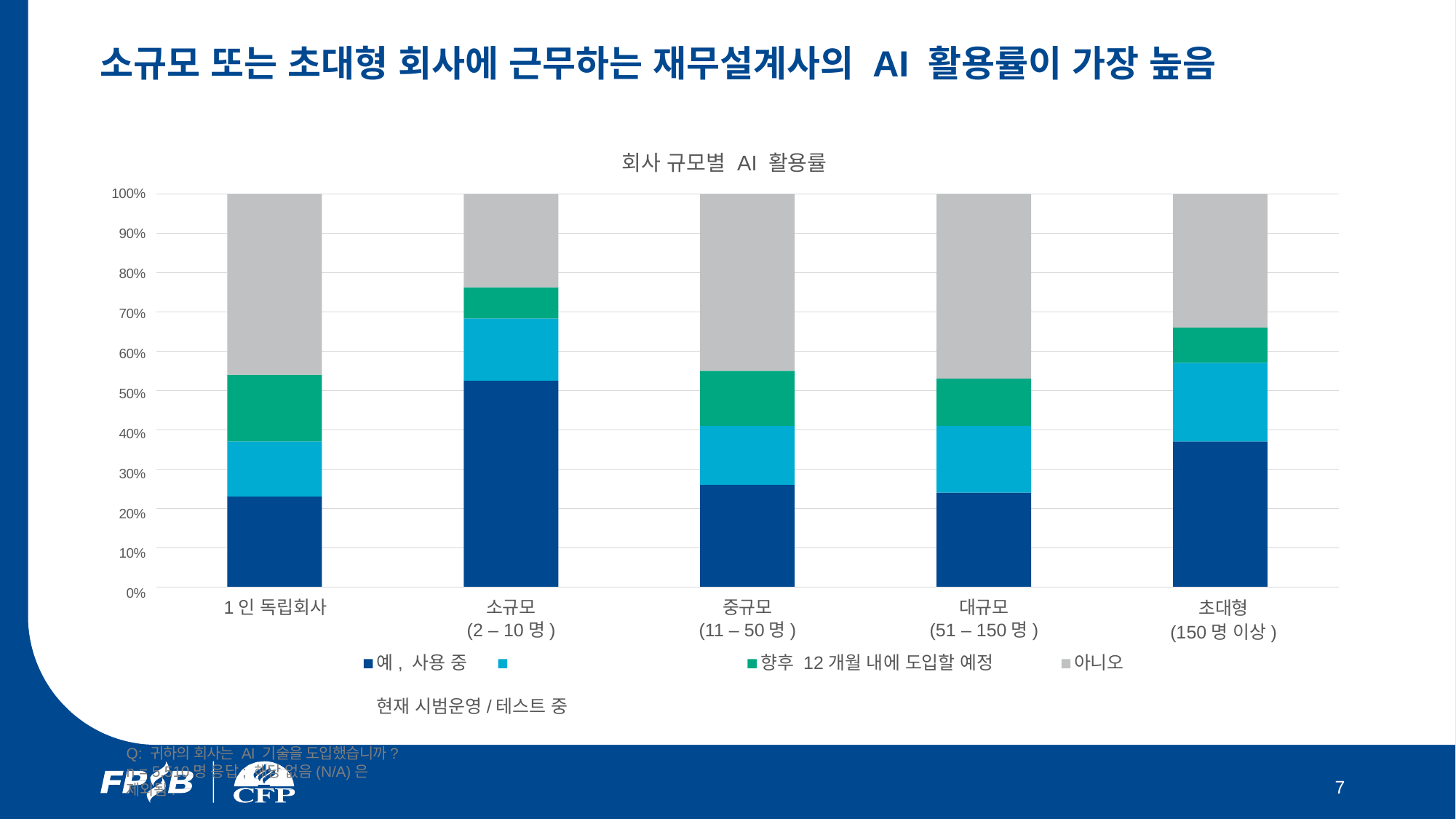

# 소규모 또는 초대형 회사에 근무하는 재무설계사의 AI 활용률이 가장 높음
회사 규모별 AI 활용률
100%

90%

80%

70%

60%

50%

40%

30%

20%

10%

0%

1인 독립회사
소규모
(2 – 10명)
중규모
(11 – 50명)
대규모
(51 – 150명)
초대형
(150명 이상)
예, 사용 중	현재 시범운영/테스트 중

Q: 귀하의 회사는 AI 기술을 도입했습니까? n = 5,510명 응답; 해당 없음(N/A)은 제외됨.
향후 12개월 내에 도입할 예정
아니오

7